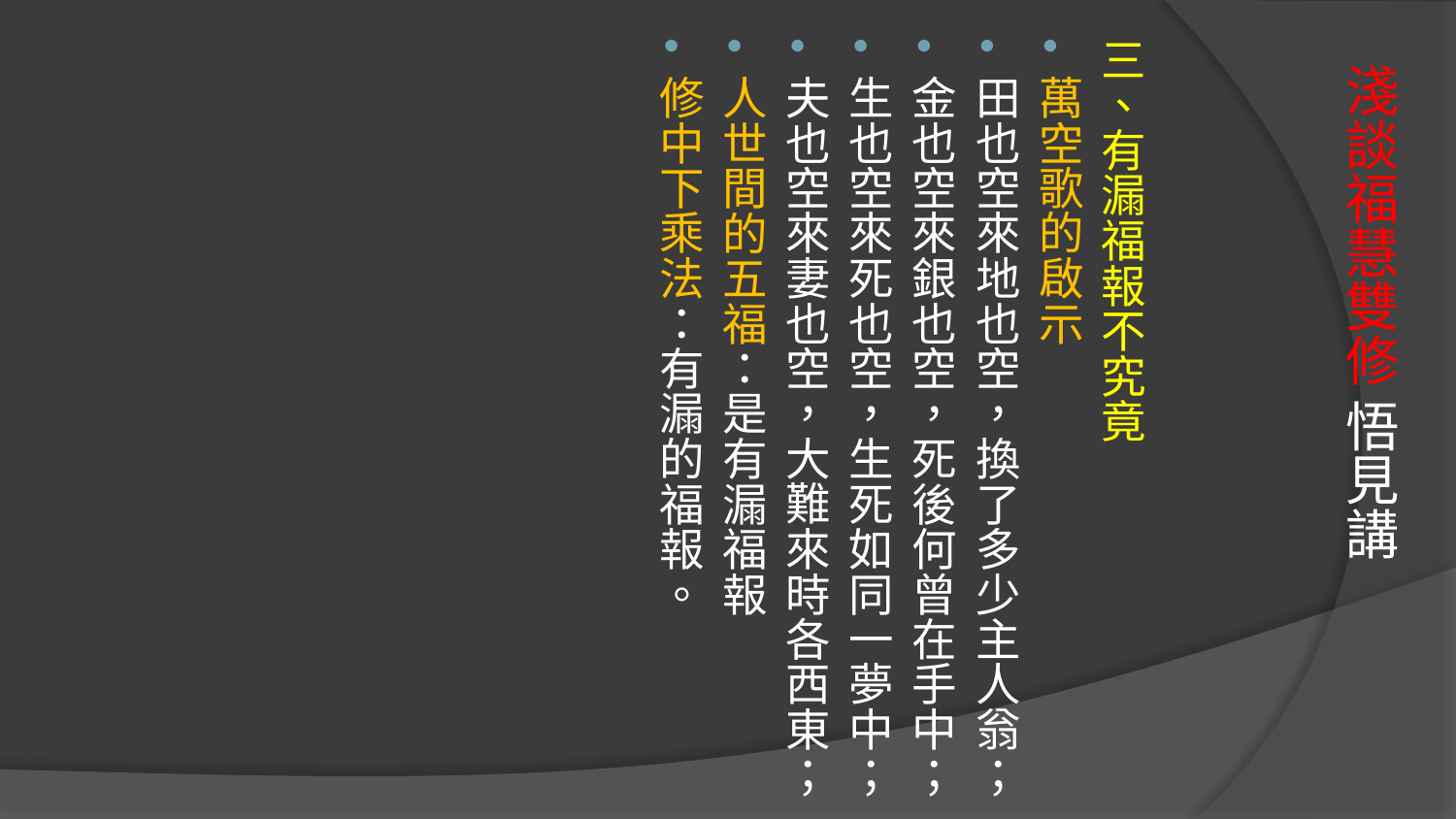

三、有漏福報不究竟
萬空歌的啟示
田也空來地也空，換了多少主人翁；
金也空來銀也空，死後何曾在手中；
生也空來死也空，生死如同一夢中；
夫也空來妻也空，大難來時各西東；
人世間的五福：是有漏福報
修中下乘法：有漏的福報。

# 淺談福慧雙修 悟見講